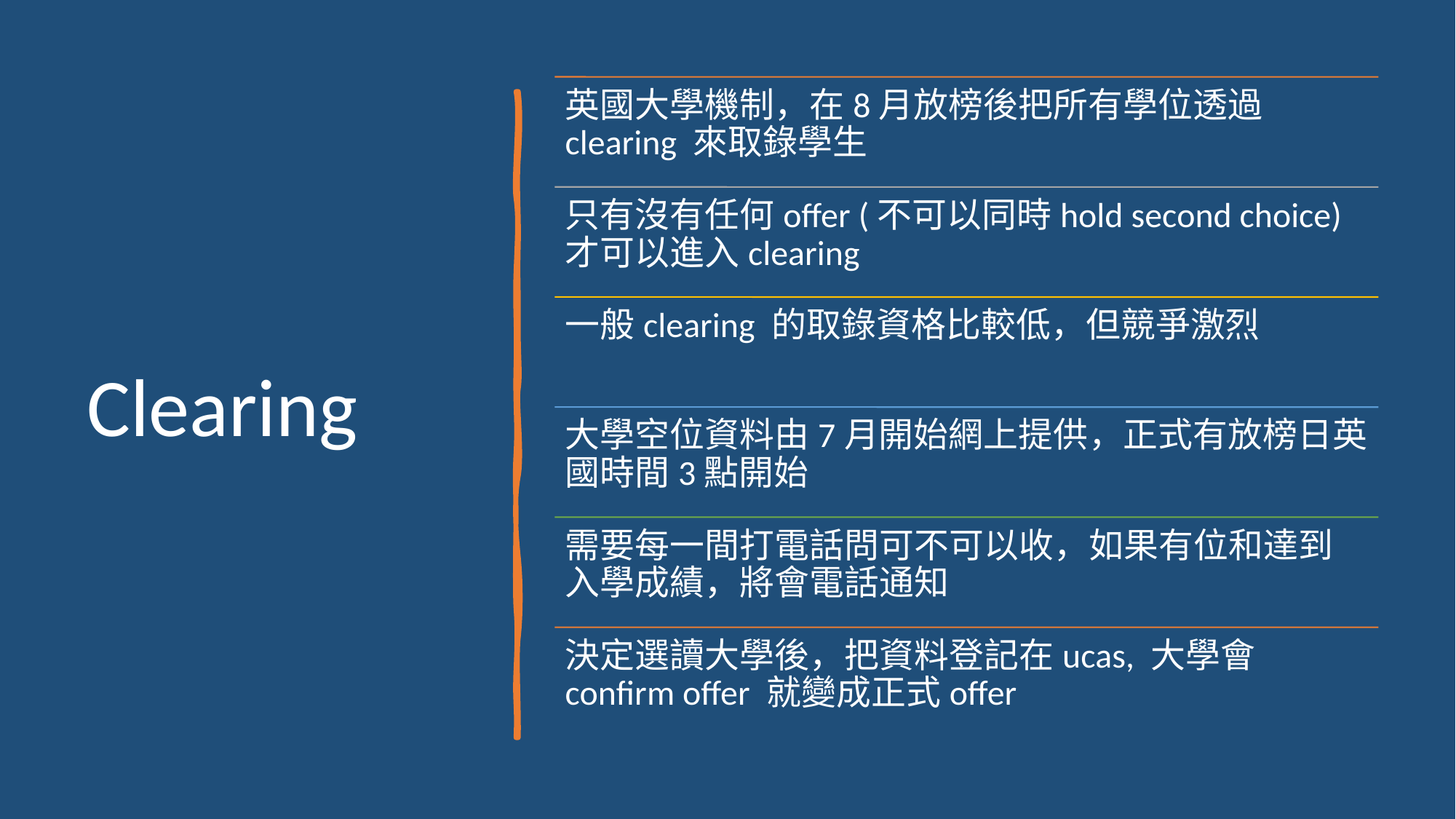

英國大學機制，在8月放榜後把所有學位透過clearing 來取錄學生
只有沒有任何offer (不可以同時hold second choice) 才可以進入clearing
一般clearing 的取錄資格比較低，但競爭激烈
大學空位資料由7月開始網上提供，正式有放榜日英國時間3點開始
需要每一間打電話問可不可以收，如果有位和達到入學成績，將會電話通知
決定選讀大學後，把資料登記在ucas, 大學會confirm offer 就變成正式offer
# Clearing